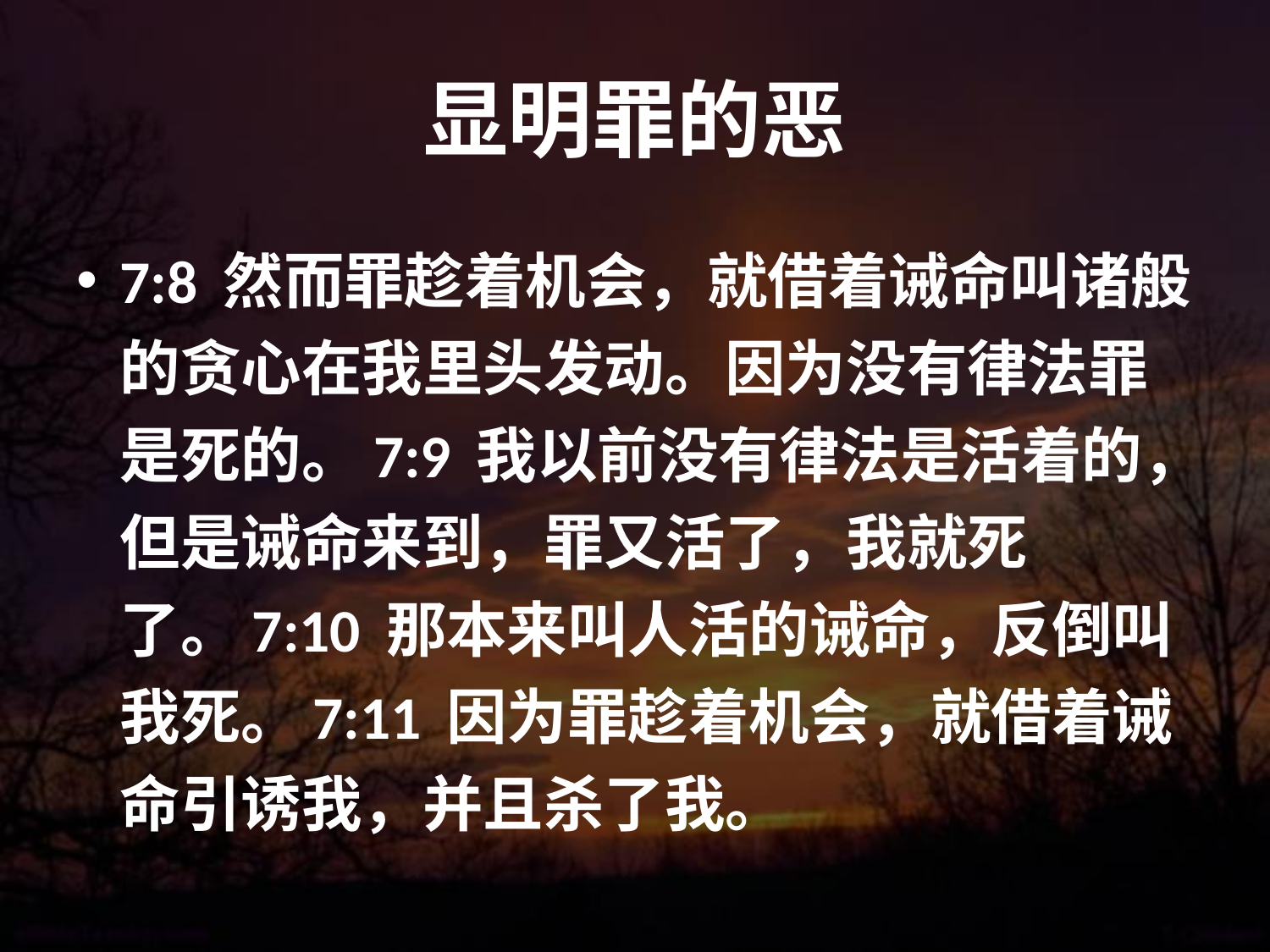

# 显明罪的恶
7:8 然而罪趁着机会，就借着诫命叫诸般的贪心在我里头发动。因为没有律法罪是死的。7:9 我以前没有律法是活着的，但是诫命来到，罪又活了，我就死了。7:10 那本来叫人活的诫命，反倒叫我死。7:11 因为罪趁着机会，就借着诫命引诱我，并且杀了我。